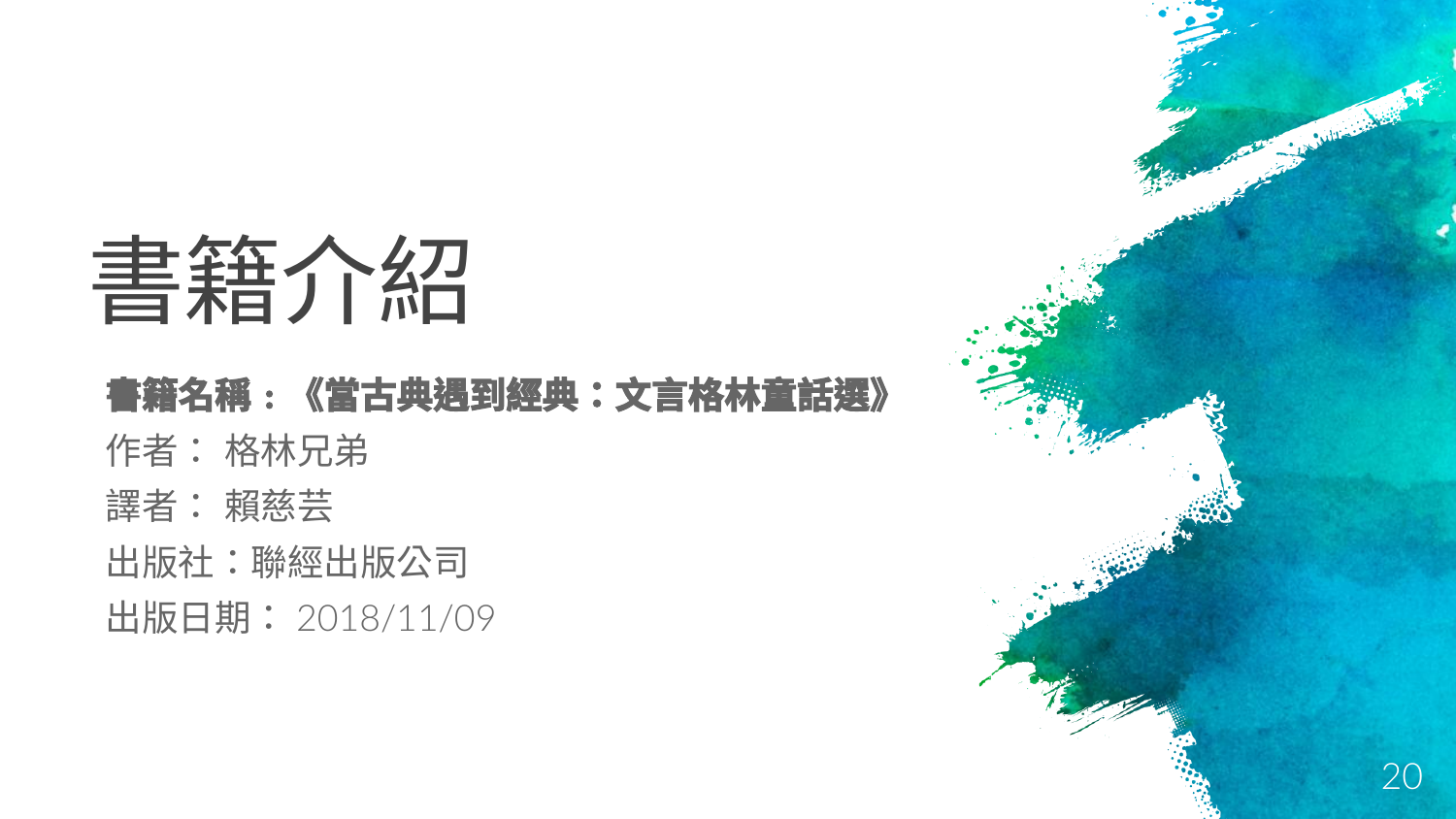

# 書籍介紹
書籍名稱﹕《當古典遇到經典：文言格林童話選》
作者： 格林兄弟
譯者： 賴慈芸
出版社：聯經出版公司
出版日期：2018/11/09

20